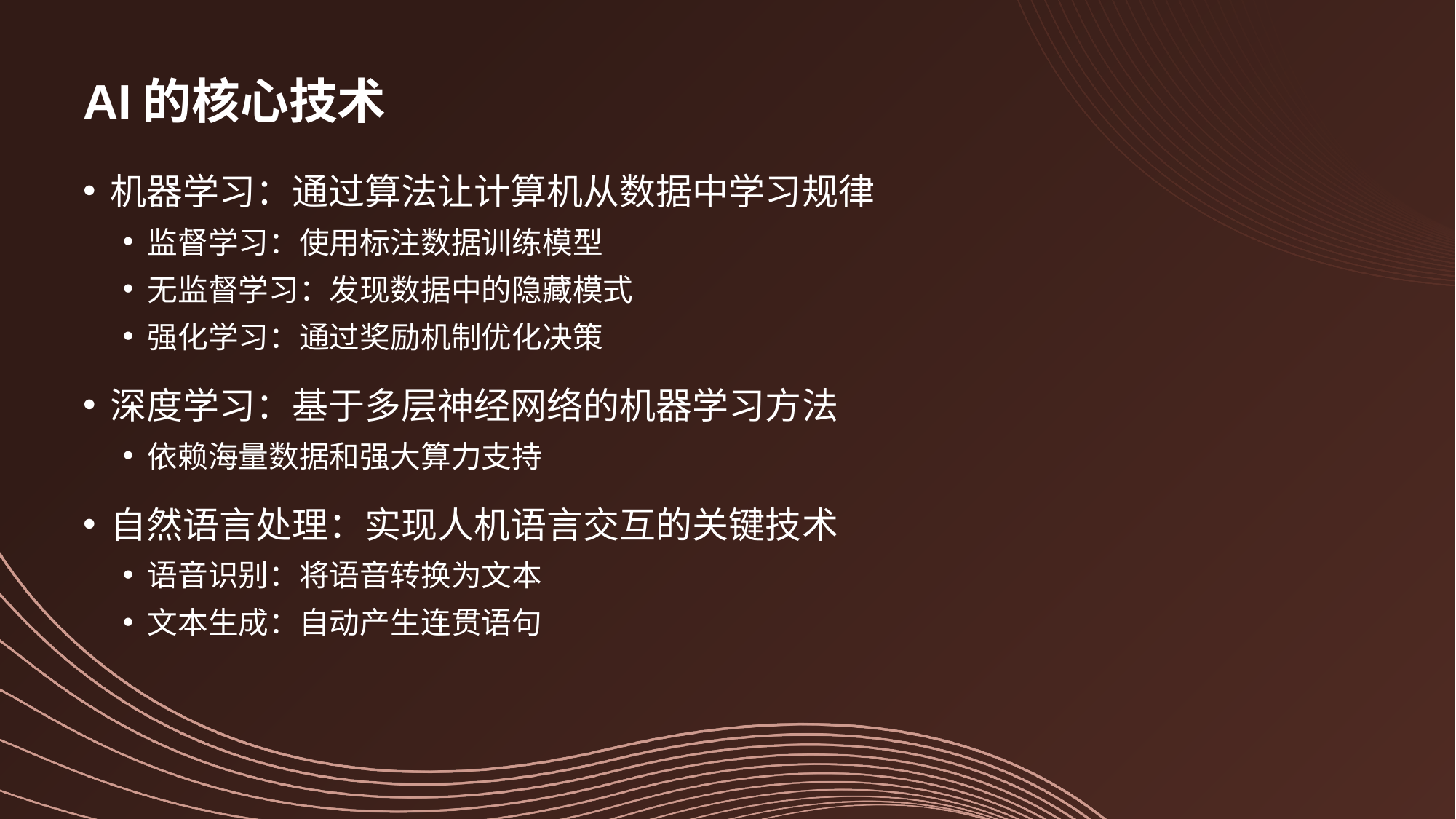

# AI的核心技术
机器学习：通过算法让计算机从数据中学习规律
监督学习：使用标注数据训练模型
无监督学习：发现数据中的隐藏模式
强化学习：通过奖励机制优化决策
深度学习：基于多层神经网络的机器学习方法
依赖海量数据和强大算力支持
自然语言处理：实现人机语言交互的关键技术
语音识别：将语音转换为文本
文本生成：自动产生连贯语句